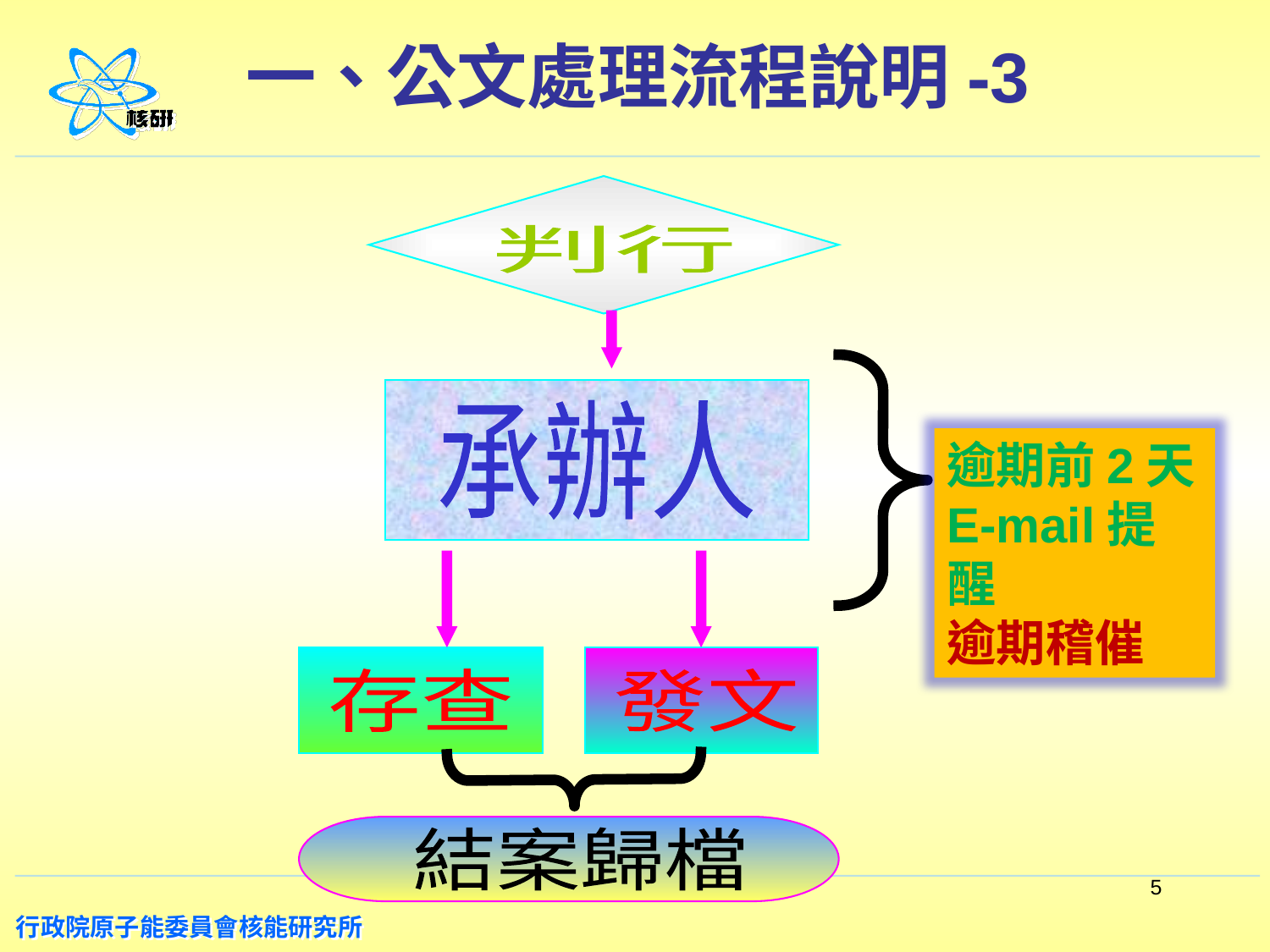

一、公文處理流程說明-3

判行

承辦人
逾期前2天E-mail提醒
逾期稽催

存查

發文

結案歸檔
5